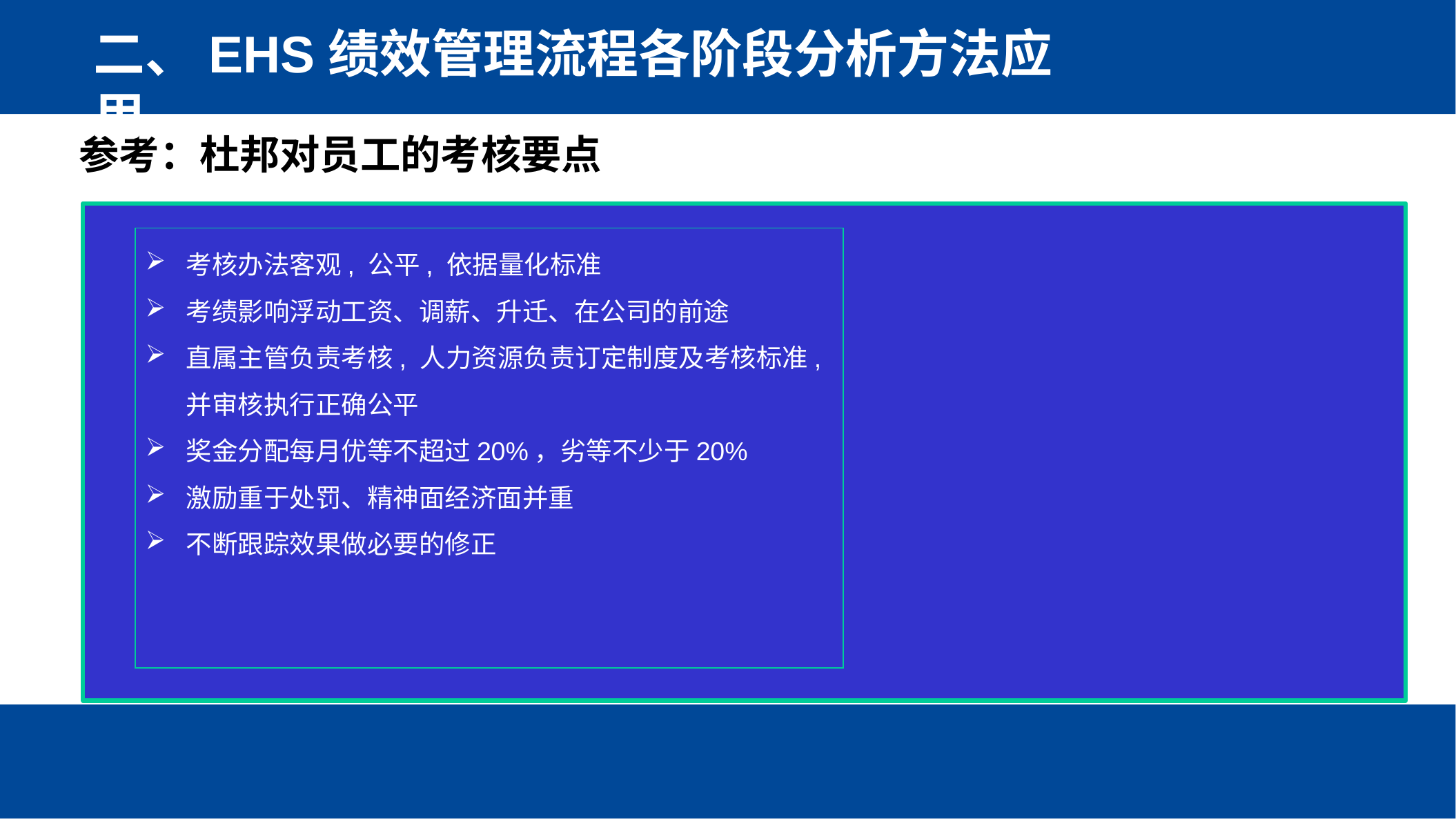

二、EHS绩效管理流程各阶段分析方法应用
参考：杜邦对员工的考核要点

考核办法客观, 公平, 依据量化标准
考绩影响浮动工资、调薪、升迁、在公司的前途
直属主管负责考核, 人力资源负责订定制度及考核标准, 并审核执行正确公平
奖金分配每月优等不超过20%，劣等不少于20%
激励重于处罚、精神面经济面并重
不断跟踪效果做必要的修正